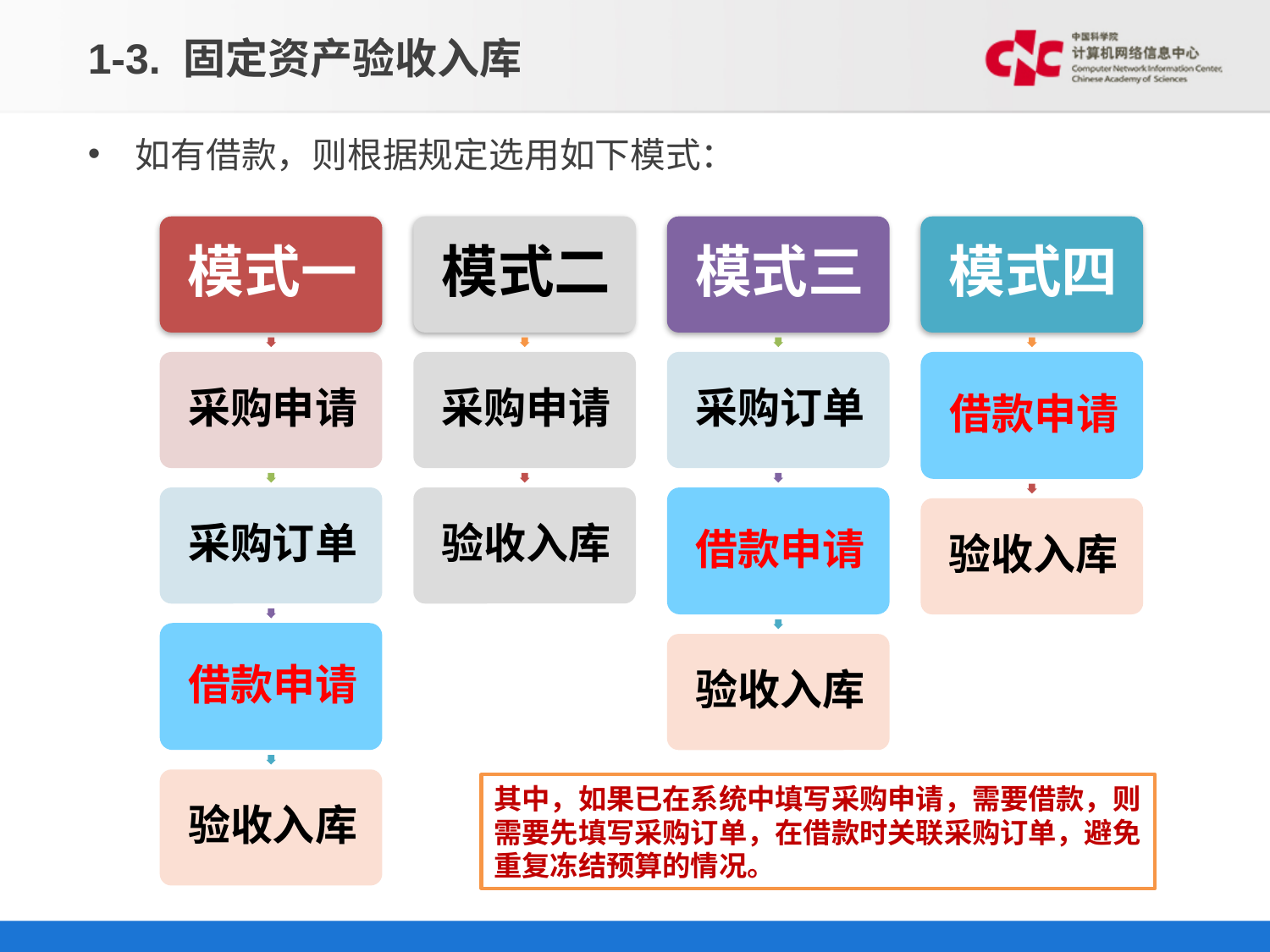

# 1-3. 固定资产验收入库
如有借款，则根据规定选用如下模式：
模式一
采购申请
采购订单
借款申请
验收入库
模式二
采购申请
验收入库
模式三
采购订单
借款申请
验收入库
模式四
借款申请
验收入库
其中，如果已在系统中填写采购申请，需要借款，则需要先填写采购订单，在借款时关联采购订单，避免重复冻结预算的情况。